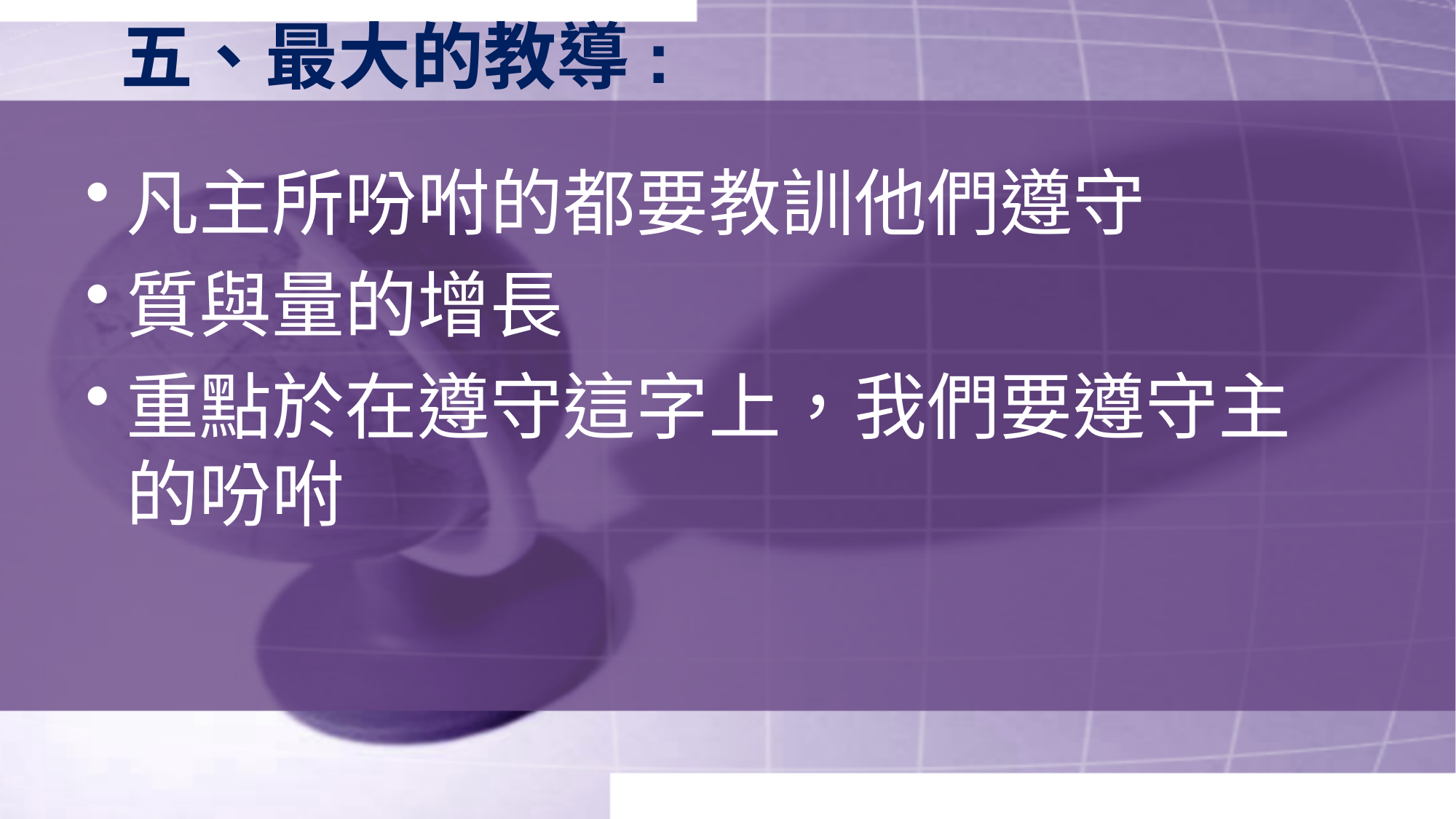

# 五、最大的教導:
凡主所吩咐的都要教訓他們遵守
質與量的增長
重點於在遵守這字上，我們要遵守主的吩咐